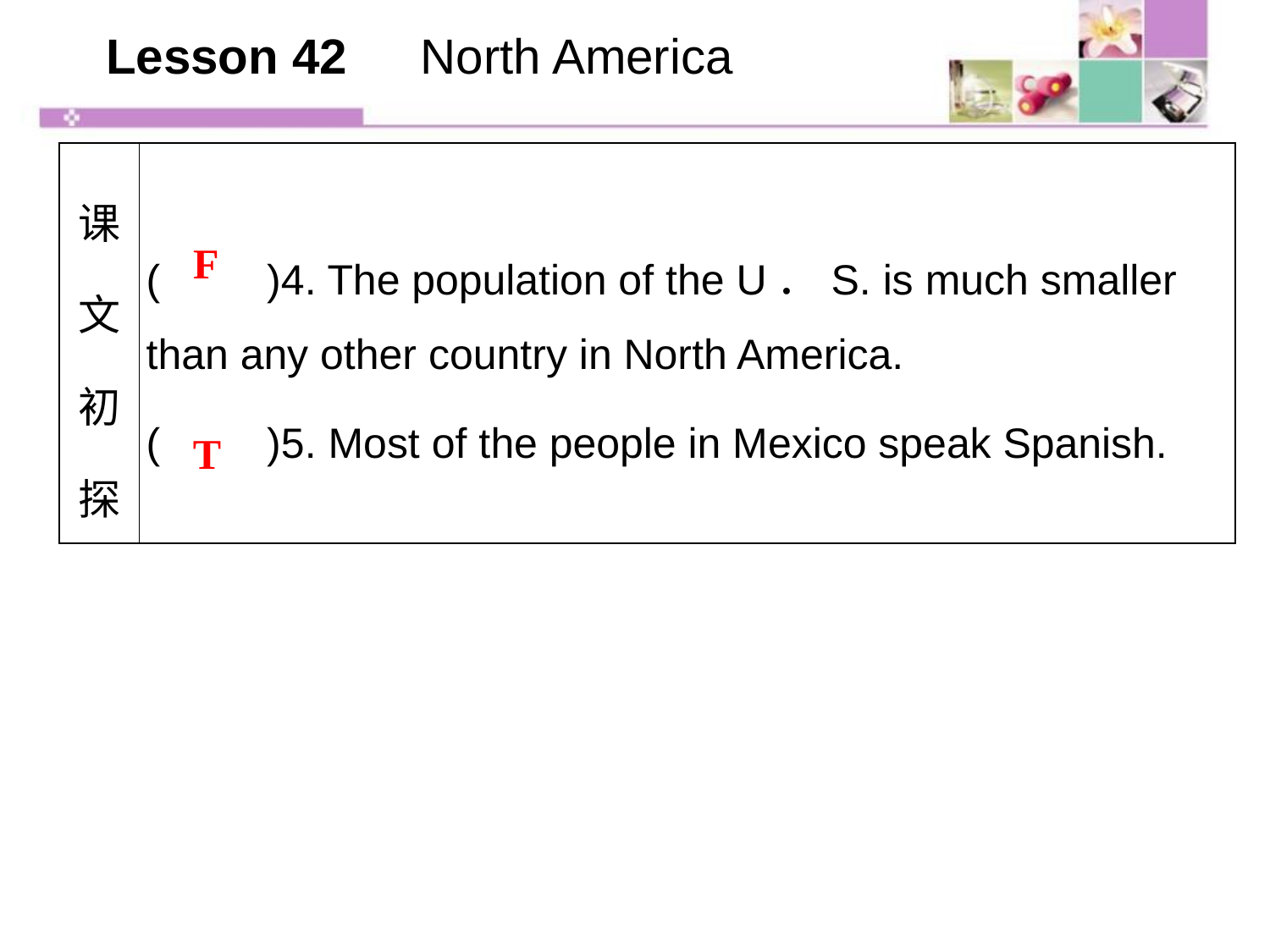

Lesson 42　North America
| 课文初探 | (　　)4. The population of the U．S. is much smaller than any other country in North America. (　　)5. Most of the people in Mexico speak Spanish. |
| --- | --- |
F
T